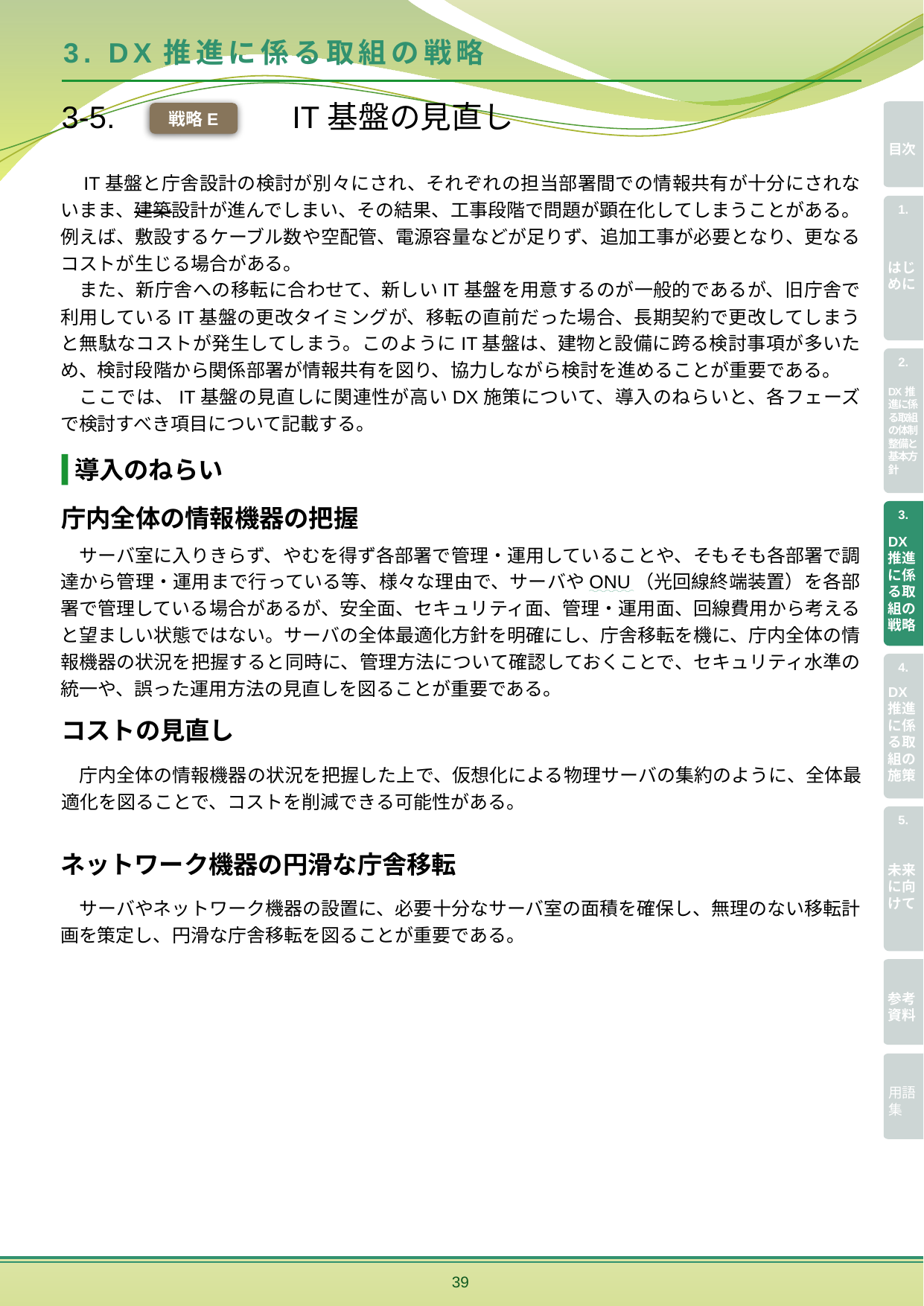

# 3. DX推進に係る取組の戦略
3-5.　　　　　 IT基盤の見直し
戦略E
　IT基盤と庁舎設計の検討が別々にされ、それぞれの担当部署間での情報共有が十分にされないまま、建築設計が進んでしまい、その結果、工事段階で問題が顕在化してしまうことがある。例えば、敷設するケーブル数や空配管、電源容量などが足りず、追加工事が必要となり、更なるコストが生じる場合がある。
　また、新庁舎への移転に合わせて、新しいIT基盤を用意するのが一般的であるが、旧庁舎で利用しているIT基盤の更改タイミングが、移転の直前だった場合、長期契約で更改してしまうと無駄なコストが発生してしまう。このようにIT基盤は、建物と設備に跨る検討事項が多いため、検討段階から関係部署が情報共有を図り、協力しながら検討を進めることが重要である。
　ここでは、IT基盤の見直しに関連性が高いDX施策について、導入のねらいと、各フェーズで検討すべき項目について記載する。

導入のねらい
庁内全体の情報機器の把握
　サーバ室に入りきらず、やむを得ず各部署で管理・運用していることや、そもそも各部署で調達から管理・運用まで行っている等、様々な理由で、サーバやONU（光回線終端装置）を各部署で管理している場合があるが、安全面、セキュリティ面、管理・運用面、回線費用から考えると望ましい状態ではない。サーバの全体最適化方針を明確にし、庁舎移転を機に、庁内全体の情報機器の状況を把握すると同時に、管理方法について確認しておくことで、セキュリティ水準の統一や、誤った運用方法の見直しを図ることが重要である。
コストの見直し
庁内全体の情報機器の状況を把握した上で、仮想化による物理サーバの集約のように、全体最適化を図ることで、コストを削減できる可能性がある。
ネットワーク機器の円滑な庁舎移転
　サーバやネットワーク機器の設置に、必要十分なサーバ室の面積を確保し、無理のない移転計画を策定し、円滑な庁舎移転を図ることが重要である。
39
39